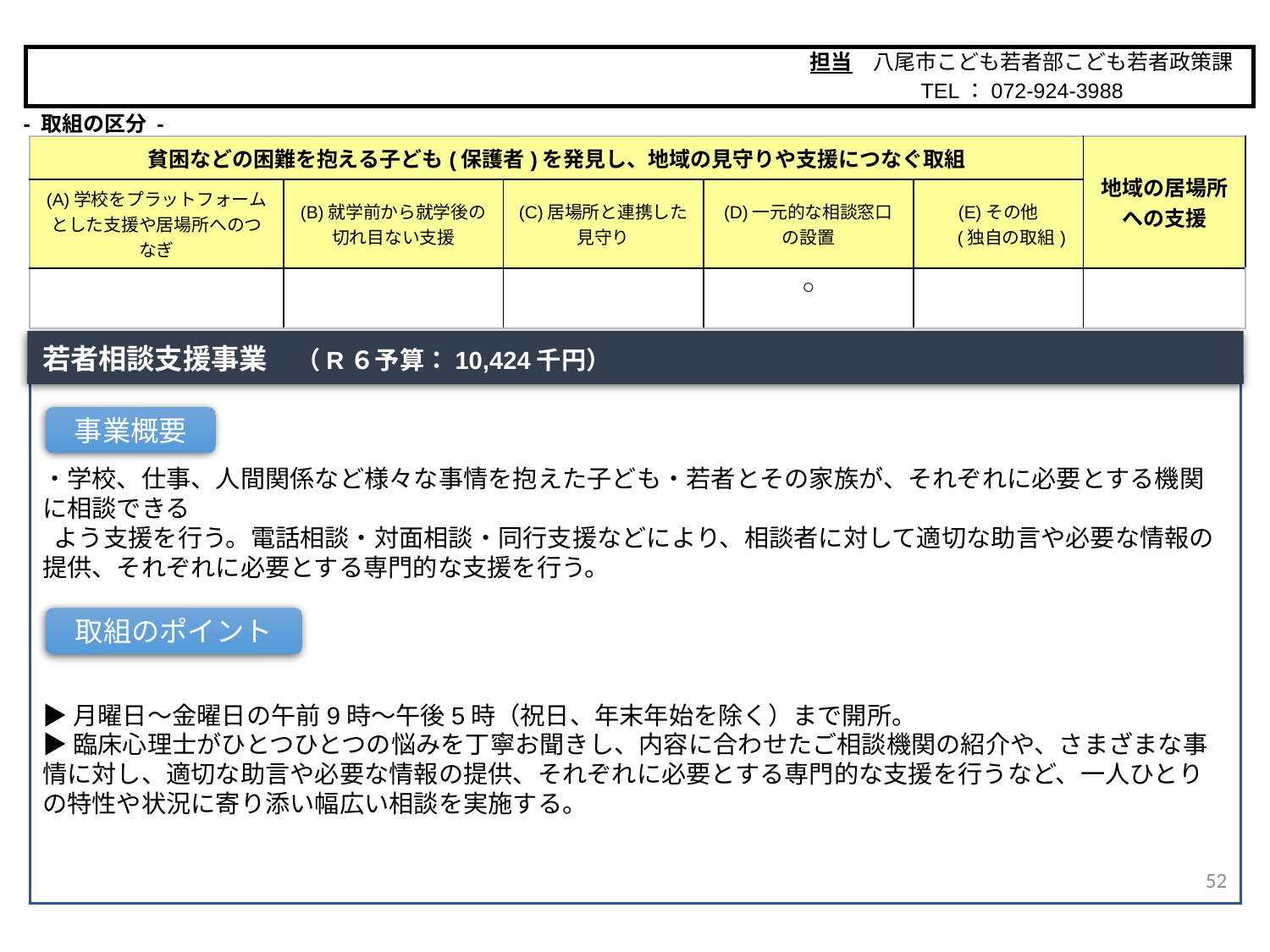

担当　八尾市こども若者部こども若者政策課
　　　　　TEL：072-924-3988

八尾市
- 取組の区分 -
| 貧困などの困難を抱える子ども(保護者)を発見し、地域の見守りや支援につなぐ取組 |  |  |  |  | 地域の居場所 への支援 |
| --- | --- | --- | --- | --- | --- |
| (A)学校をプラットフォームとした支援や居場所へのつなぎ | (B)就学前から就学後の 切れ目ない支援 | (C)居場所と連携した 見守り | (D)一元的な相談窓口 の設置 | (E)その他 　 (独自の取組) |  |
|  |  |  | ○ |  |  |
若者相談支援事業　（R６予算：10,424千円）

・学校、仕事、人間関係など様々な事情を抱えた子ども・若者とその家族が、それぞれに必要とする機関に相談できる
 よう支援を行う。電話相談・対面相談・同行支援などにより、相談者に対して適切な助言や必要な情報の提供、それぞれに必要とする専門的な支援を行う。

▶月曜日～金曜日の午前9時～午後5時（祝日、年末年始を除く）まで開所。
▶臨床心理士がひとつひとつの悩みを丁寧お聞きし、内容に合わせたご相談機関の紹介や、さまざまな事情に対し、適切な助言や必要な情報の提供、それぞれに必要とする専門的な支援を行うなど、一人ひとりの特性や状況に寄り添い幅広い相談を実施する。

事業概要
取組のポイント
52